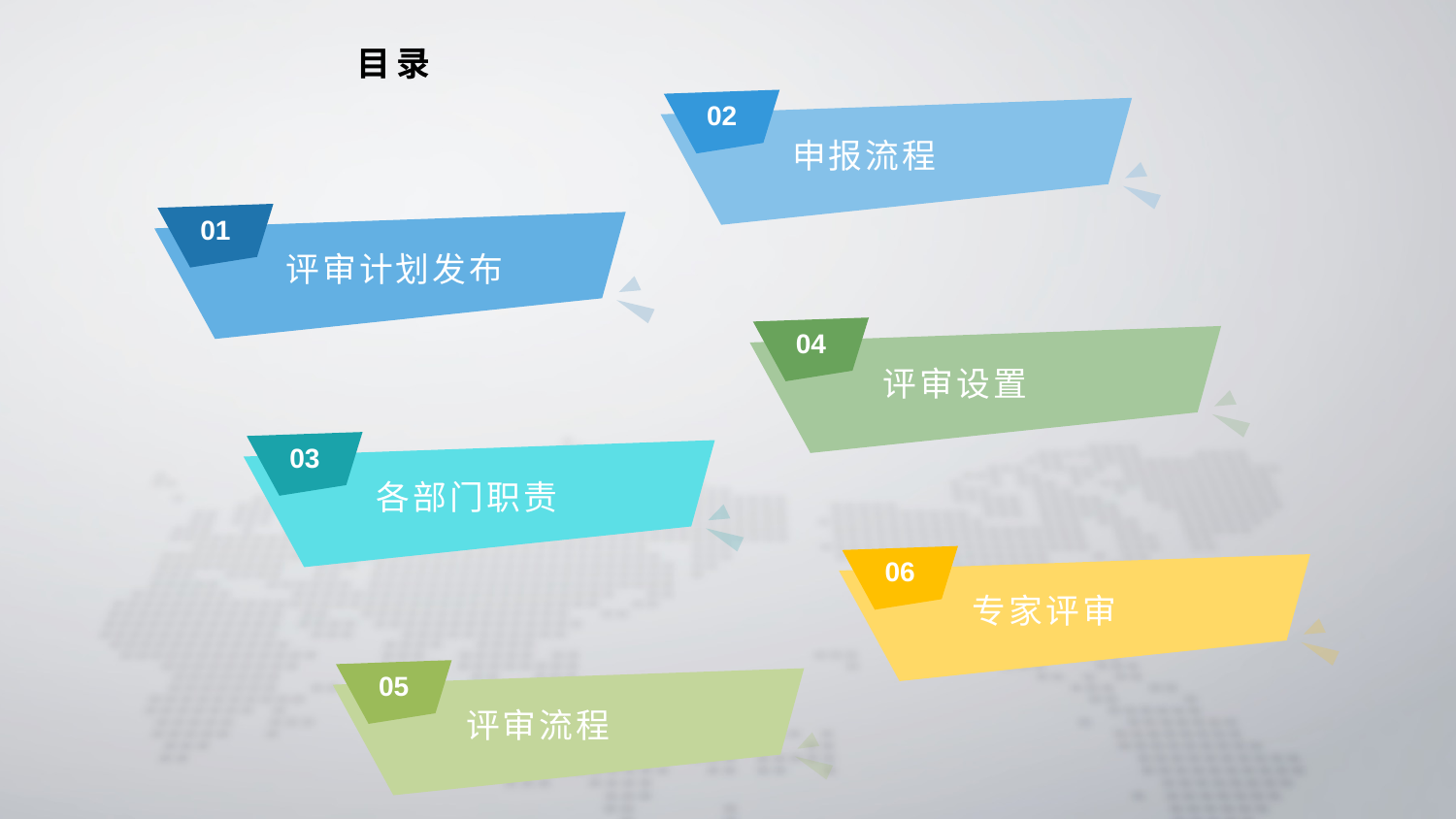

目录

02

申报流程

01

评审计划发布

04

评审设置

03

各部门职责

06

专家评审

05

评审流程